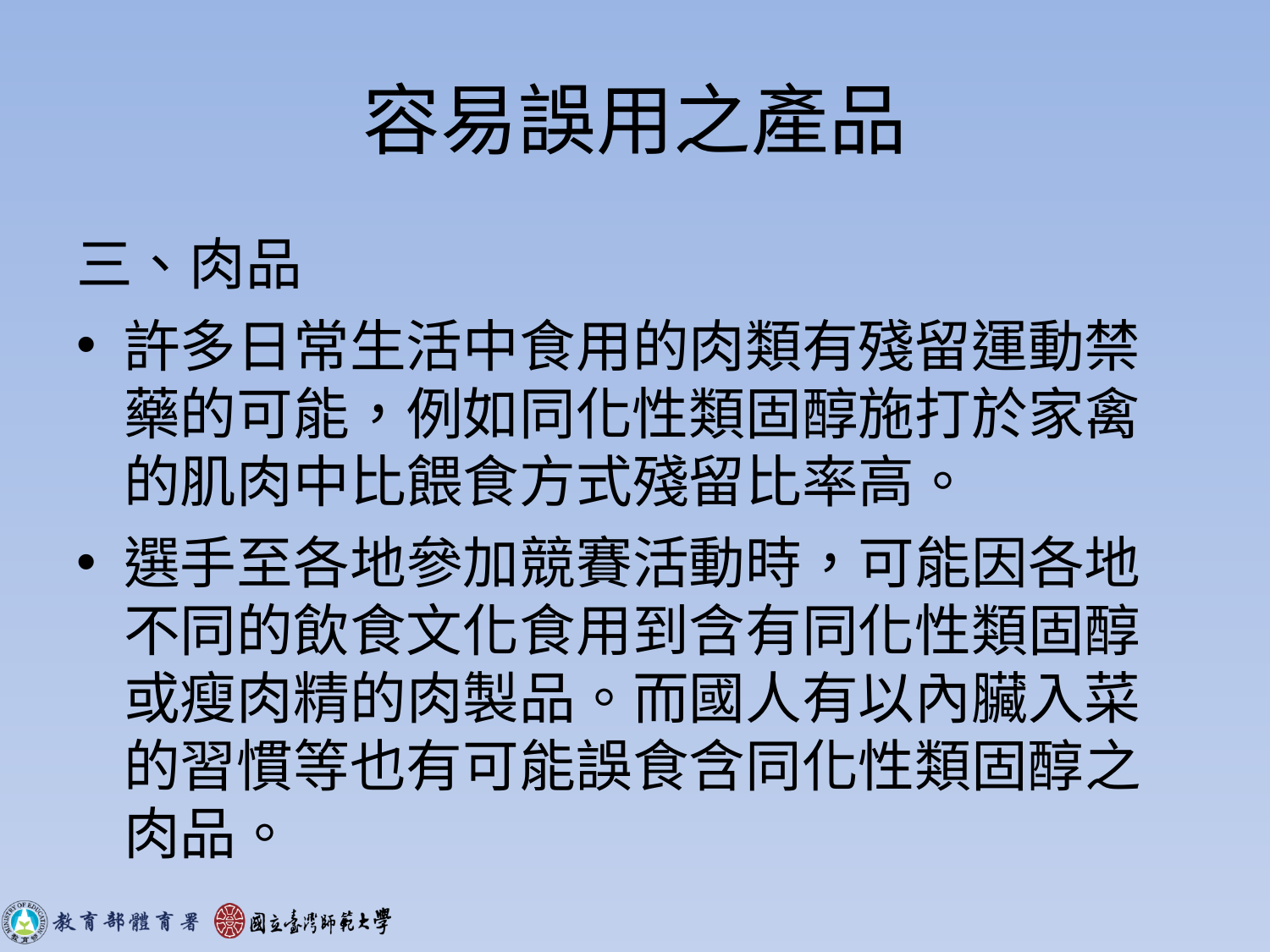

# 容易誤用之產品
三、肉品
許多日常生活中食用的肉類有殘留運動禁藥的可能，例如同化性類固醇施打於家禽的肌肉中比餵食方式殘留比率高。
選手至各地參加競賽活動時，可能因各地不同的飲食文化食用到含有同化性類固醇或瘦肉精的肉製品。而國人有以內臟入菜的習慣等也有可能誤食含同化性類固醇之肉品。